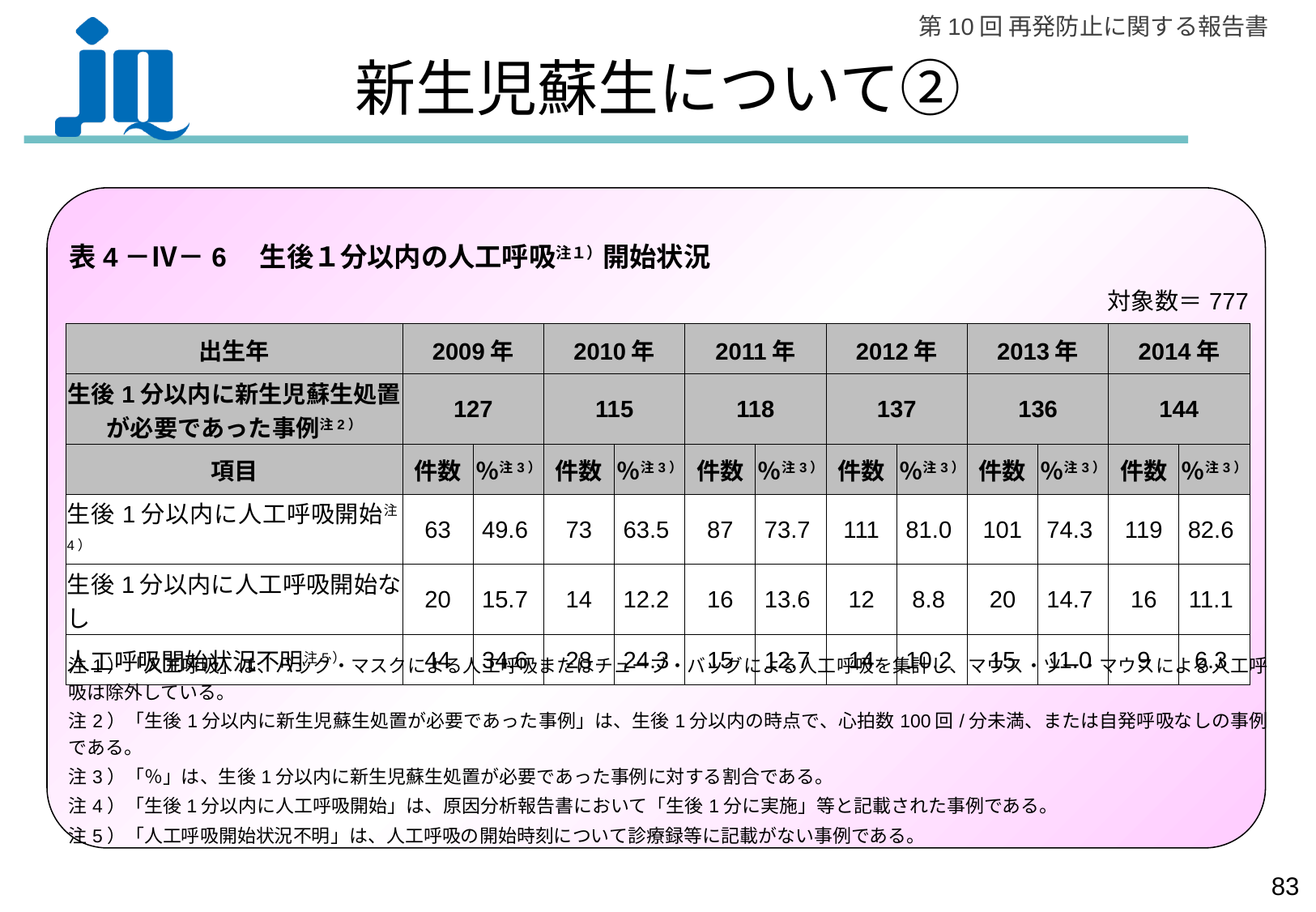

新生児蘇生について②

表4－Ⅳ－6　生後１分以内の人工呼吸注１）開始状況
| 対象数＝777 |  |  |  |  |  |  |  |  |  |  |  |  |
| --- | --- | --- | --- | --- | --- | --- | --- | --- | --- | --- | --- | --- |
| 出生年 | 2009年 |  | 2010年 |  | 2011年 |  | 2012年 |  | 2013年 |  | 2014年 |  |
| 生後1分以内に新生児蘇生処置が必要であった事例注2） | 127 |  | 115 |  | 118 |  | 137 |  | 136 |  | 144 |  |
| 項目 | 件数 | ％注3） | 件数 | ％注3） | 件数 | ％注3） | 件数 | ％注3） | 件数 | ％注3） | 件数 | ％注3） |
| 生後1分以内に人工呼吸開始注4） | 63 | 49.6 | 73 | 63.5 | 87 | 73.7 | 111 | 81.0 | 101 | 74.3 | 119 | 82.6 |
| 生後1分以内に人工呼吸開始なし | 20 | 15.7 | 14 | 12.2 | 16 | 13.6 | 12 | 8.8 | 20 | 14.7 | 16 | 11.1 |
| 人工呼吸開始状況不明注5） | 44 | 34.6 | 28 | 24.3 | 15 | 12.7 | 14 | 10.2 | 15 | 11.0 | 9 | 6.3 |
| 注1）「人工呼吸」は、バッグ・マスクによる人工呼吸またはチューブ・バッグによる人工呼吸を集計し、マウス・ツー・マウスによる人工呼吸は除外している。 |
| --- |
| 注2）「生後1分以内に新生児蘇生処置が必要であった事例」は、生後1分以内の時点で、心拍数100回/分未満、または自発呼吸なしの事例である。 |
| 注3）「％」は、生後1分以内に新生児蘇生処置が必要であった事例に対する割合である。 |
| 注4）「生後1分以内に人工呼吸開始」は、原因分析報告書において「生後1分に実施」等と記載された事例である。 |
| 注5）「人工呼吸開始状況不明」は、人工呼吸の開始時刻について診療録等に記載がない事例である。 |
83